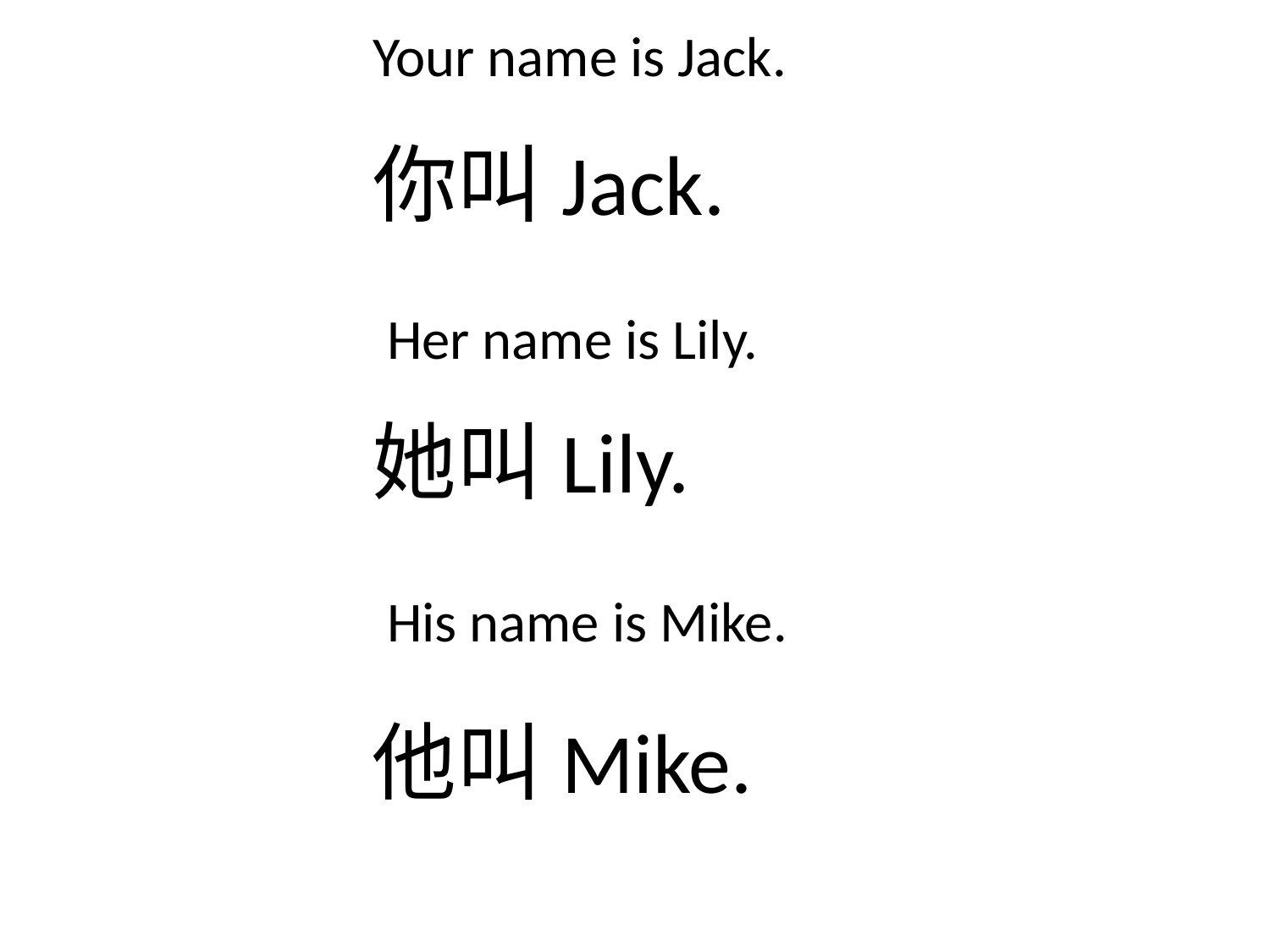

Your name is Jack.
你叫Jack.
Her name is Lily.
她叫Lily.
His name is Mike.
他叫Mike.